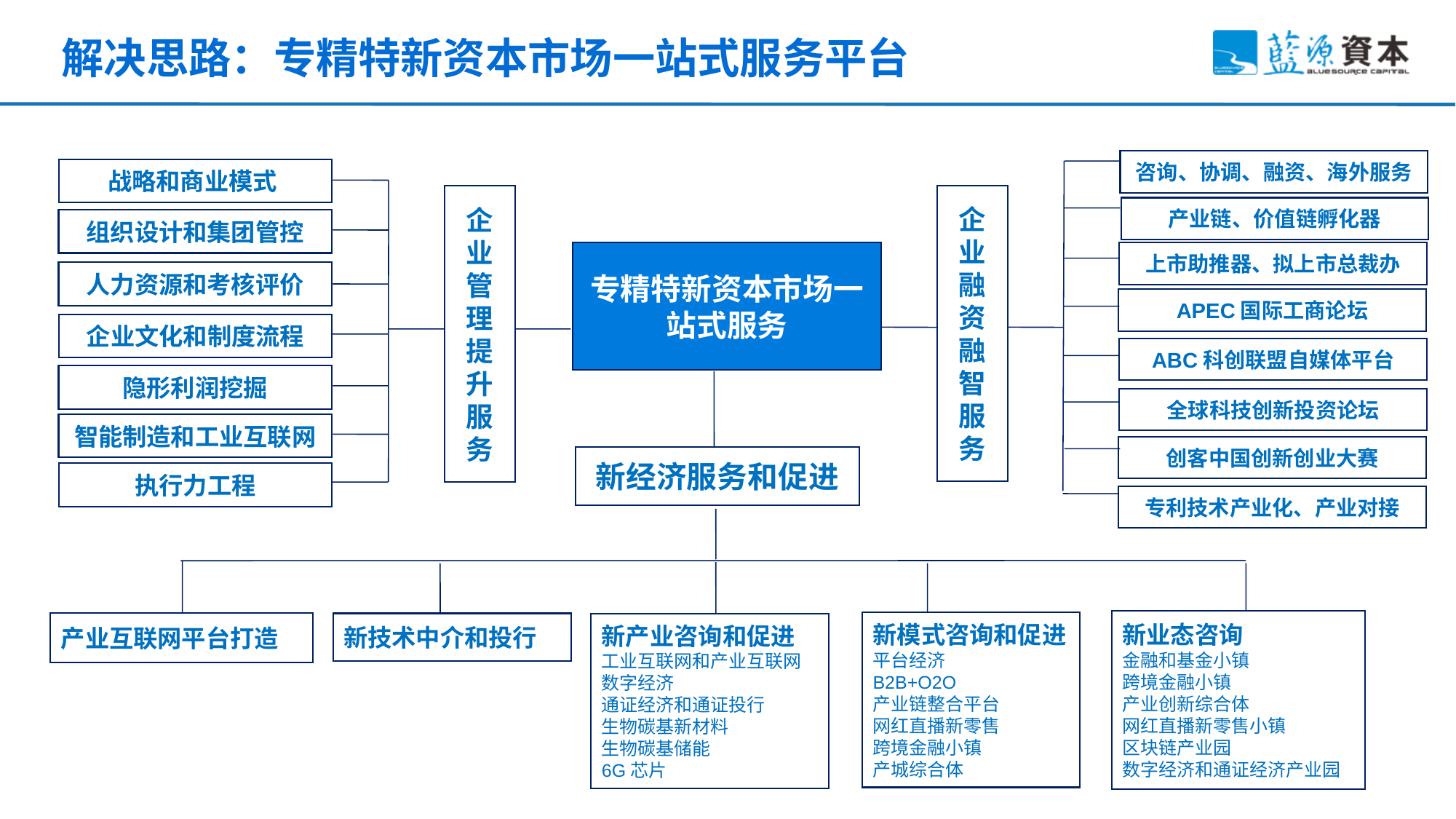

解决思路：专精特新资本市场一站式服务平台
咨询、协调、融资、海外服务
战略和商业模式

企业融资融智服务
企业管理提升服务
产业链、价值链孵化器

组织设计和集团管控

上市助推器、拟上市总裁办
专精特新资本市场一站式服务

人力资源和考核评价

APEC国际工商论坛

企业文化和制度流程

ABC科创联盟自媒体平台

隐形利润挖掘

全球科技创新投资论坛

智能制造和工业互联网

创客中国创新创业大赛
新经济服务和促进

执行力工程

专利技术产业化、产业对接

新业态咨询
金融和基金小镇
跨境金融小镇
产业创新综合体
网红直播新零售小镇
区块链产业园
数字经济和通证经济产业园
新模式咨询和促进
平台经济
B2B+O2O
产业链整合平台
网红直播新零售
跨境金融小镇
产城综合体
产业互联网平台打造
新技术中介和投行
新产业咨询和促进
工业互联网和产业互联网
数字经济
通证经济和通证投行
生物碳基新材料
生物碳基储能
6G芯片